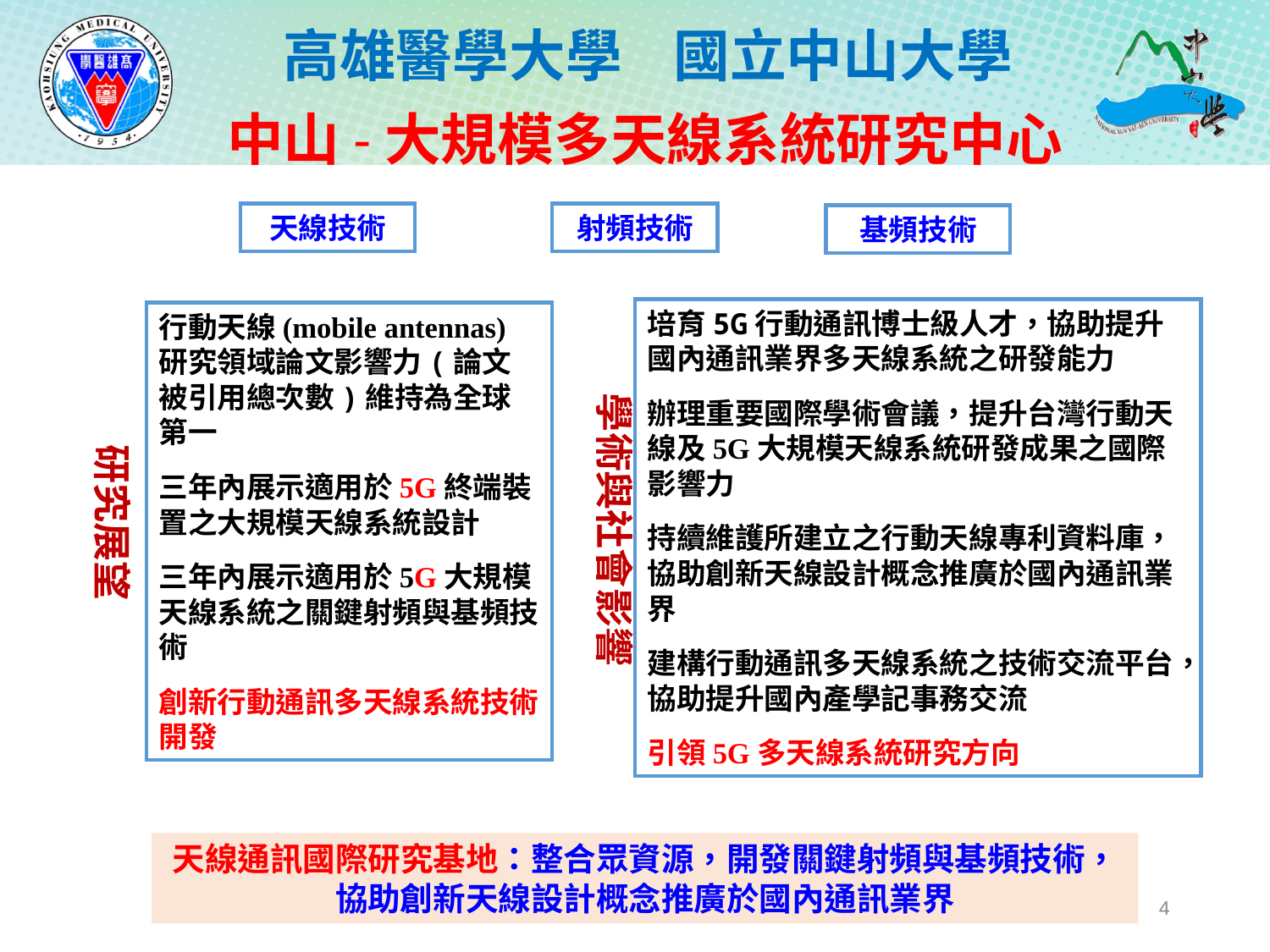

中山-大規模多天線系統研究中心
天線技術
射頻技術
基頻技術
培育5G行動通訊博士級人才，協助提升國內通訊業界多天線系統之研發能力

辦理重要國際學術會議，提升台灣行動天線及5G大規模天線系統研發成果之國際影響力

持續維護所建立之行動天線專利資料庫，協助創新天線設計概念推廣於國內通訊業界

建構行動通訊多天線系統之技術交流平台，協助提升國內產學記事務交流

引領5G多天線系統研究方向
行動天線(mobile antennas)研究領域論文影響力(論文被引用總次數)維持為全球第一

三年內展示適用於5G終端裝置之大規模天線系統設計

三年內展示適用於5G大規模天線系統之關鍵射頻與基頻技術

創新行動通訊多天線系統技術開發
學術與社會影響
研究展望
天線通訊國際研究基地：整合眾資源，開發關鍵射頻與基頻技術，協助創新天線設計概念推廣於國內通訊業界
4